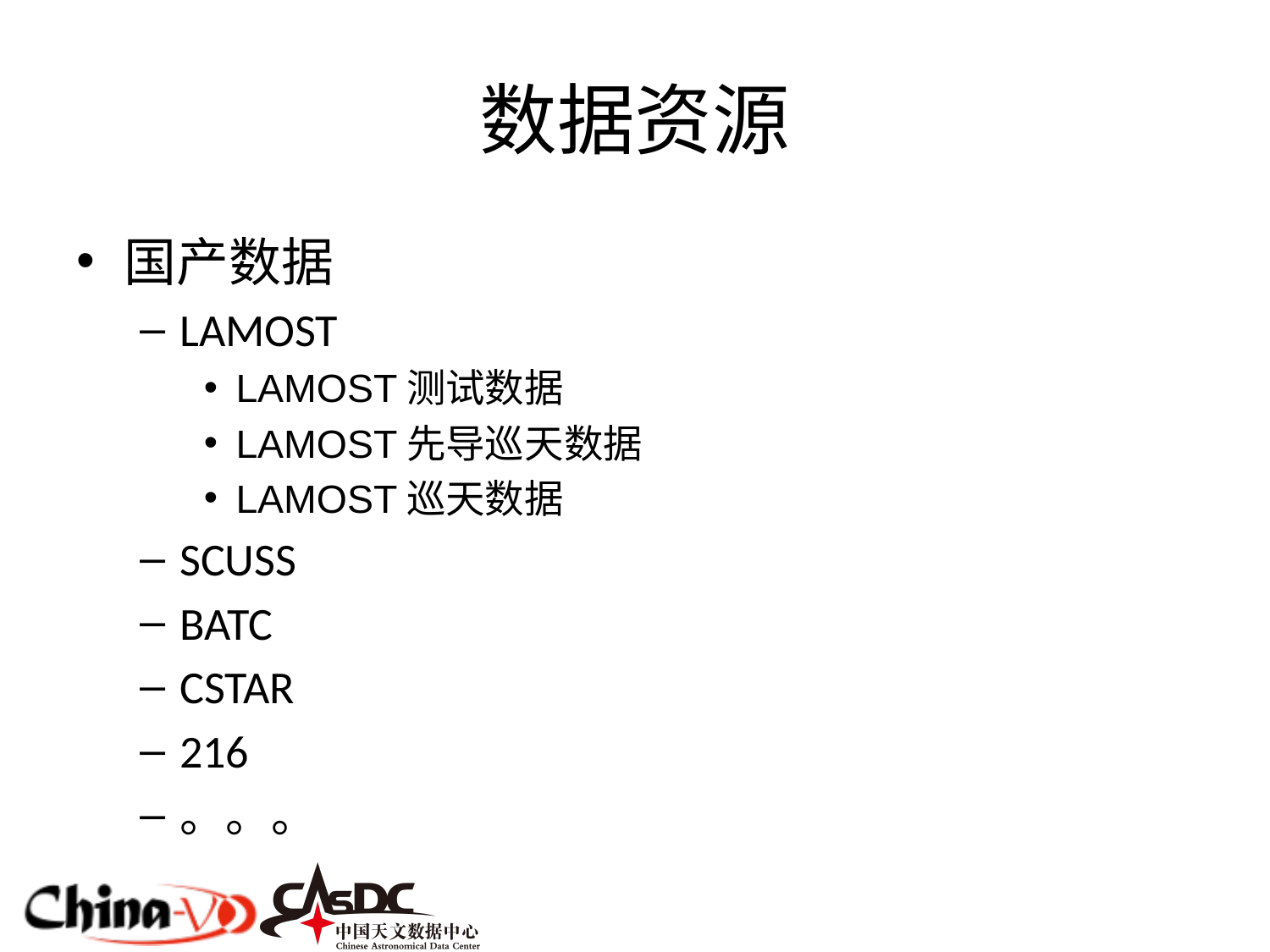

# 数据资源
国产数据
LAMOST
LAMOST测试数据
LAMOST先导巡天数据
LAMOST巡天数据
SCUSS
BATC
CSTAR
216
。。。